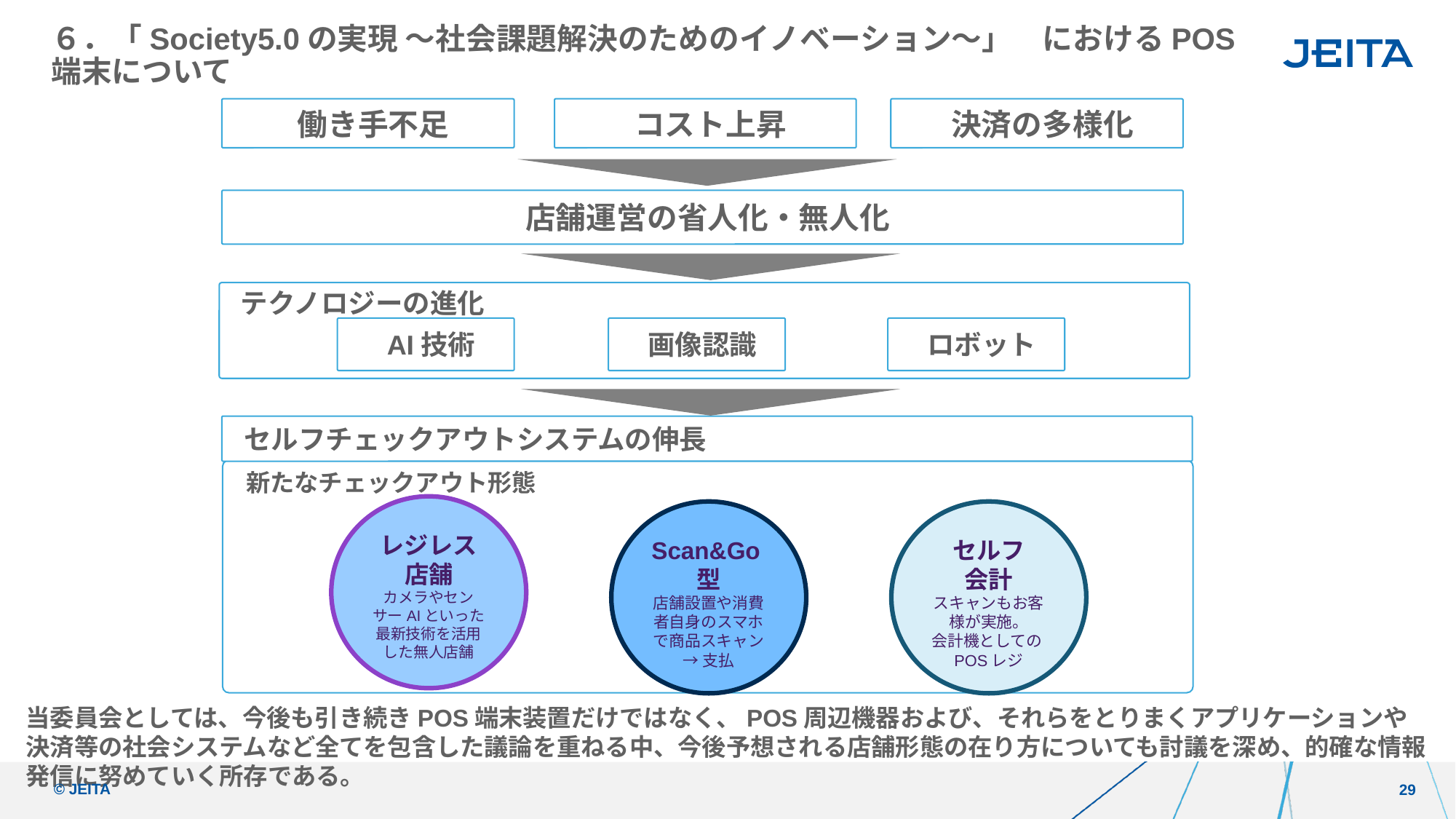

# ６．「Society5.0の実現 ～社会課題解決のためのイノベーション～」　におけるPOS端末について
働き手不足
コスト上昇
決済の多様化

店舗運営の省人化・無人化

テクノロジーの進化

AI技術
画像認識
ロボット

セルフチェックアウトシステムの伸長
新たなチェックアウト形態
レジレス
店舗
カメラやセンサーAIといった最新技術を活用した無人店舗
Scan&Go型
店舗設置や消費者自身のスマホで商品スキャン
→支払
セルフ
会計
スキャンもお客様が実施。
会計機としてのPOSレジ
当委員会としては、今後も引き続きPOS端末装置だけではなく、POS周辺機器および、それらをとりまくアプリケーションや決済等の社会システムなど全てを包含した議論を重ねる中、今後予想される店舗形態の在り方についても討議を深め、的確な情報発信に努めていく所存である。
© JEITA